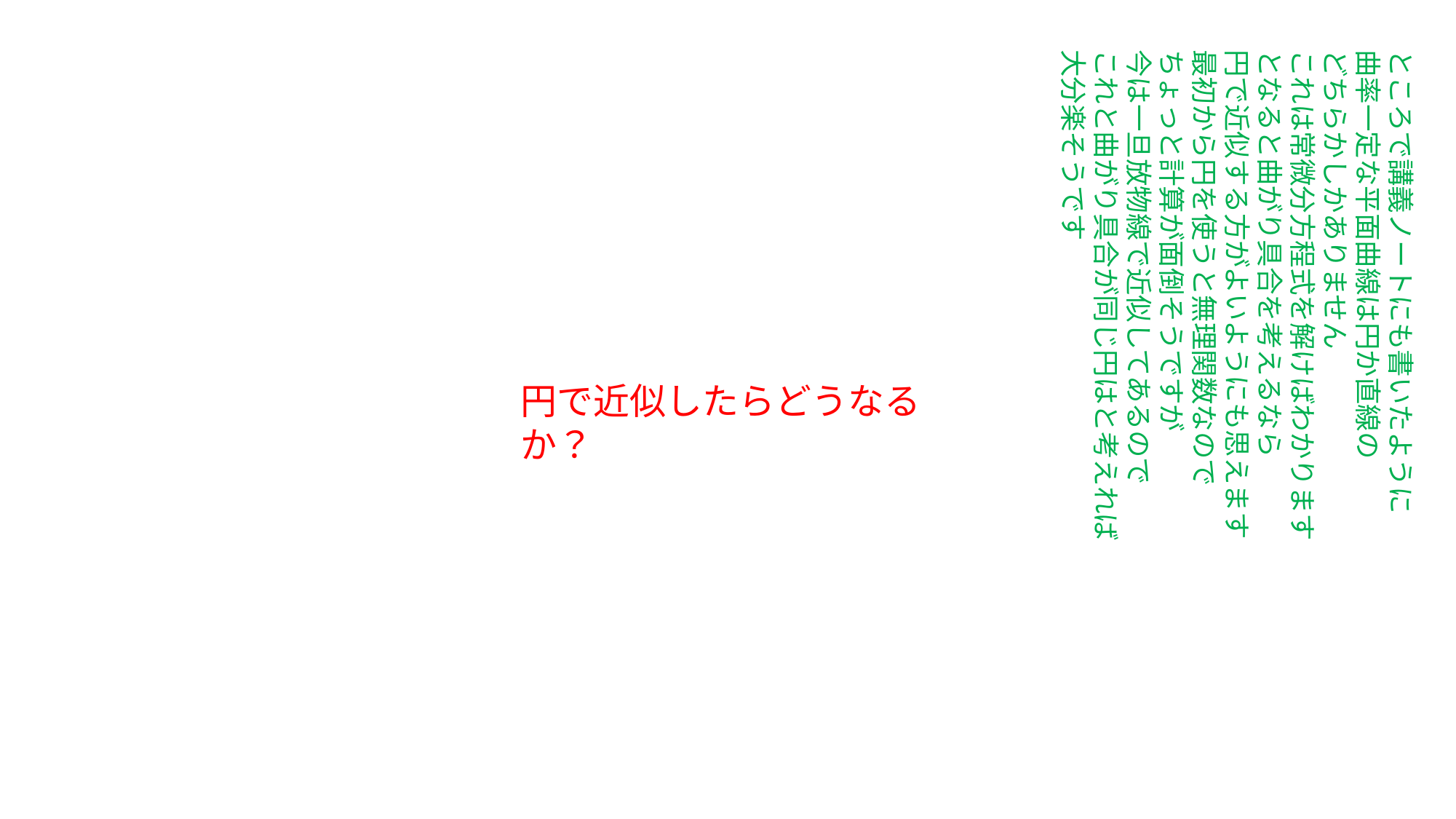

ところで講義ノートにも書いたように
曲率一定な平面曲線は円か直線の
どちらかしかありません
これは常微分方程式を解けばわかります
となると曲がり具合を考えるなら
円で近似する方がよいようにも思えます
最初から円を使うと無理関数なので
ちょっと計算が面倒そうですが
今は一旦放物線で近似してあるので
これと曲がり具合が同じ円はと考えれば
大分楽そうです
円で近似したらどうなるか？